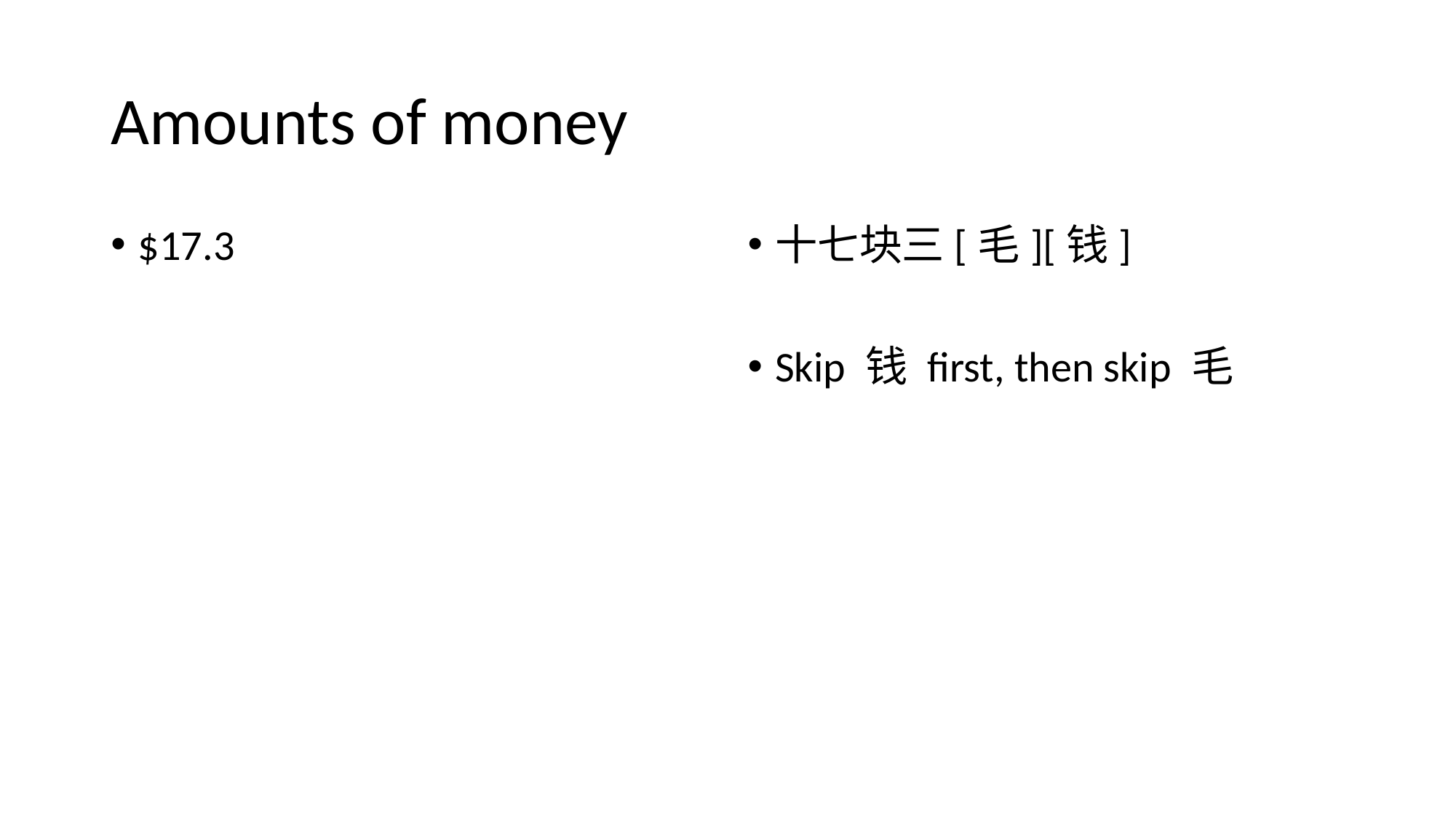

# Amounts of money
$17.3
十七块三[毛][钱]

Skip 钱 first, then skip 毛